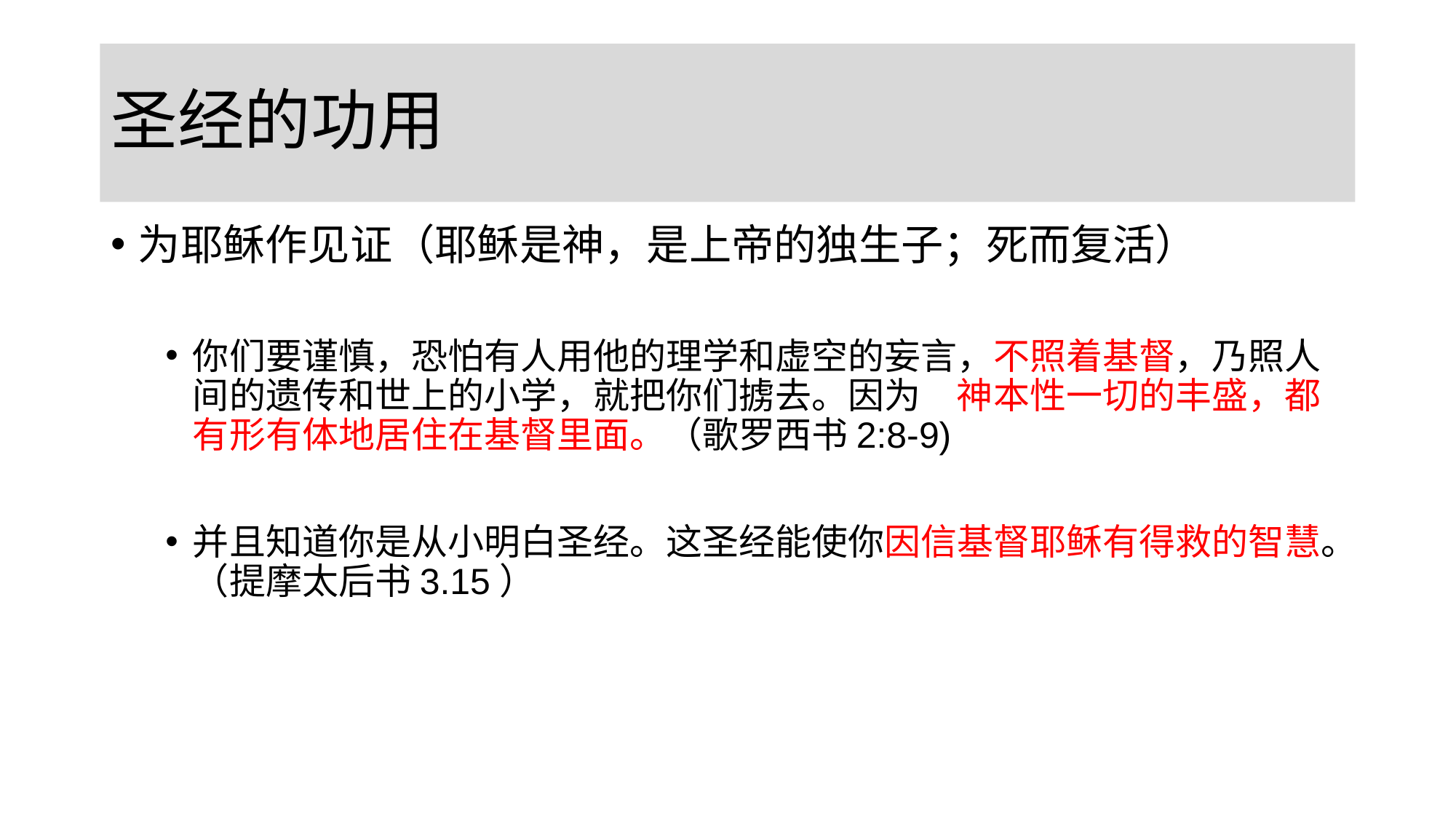

# 圣经的功用
为耶稣作见证（耶稣是神，是上帝的独生子；死而复活）

你们要谨慎，恐怕有人用他的理学和虚空的妄言，不照着基督，乃照人间的遗传和世上的小学，就把你们掳去。因为　神本性一切的丰盛，都有形有体地居住在基督里面。（歌罗西书2:8-9)

并且知道你是从小明白圣经。这圣经能使你因信基督耶稣有得救的智慧。（提摩太后书3.15）